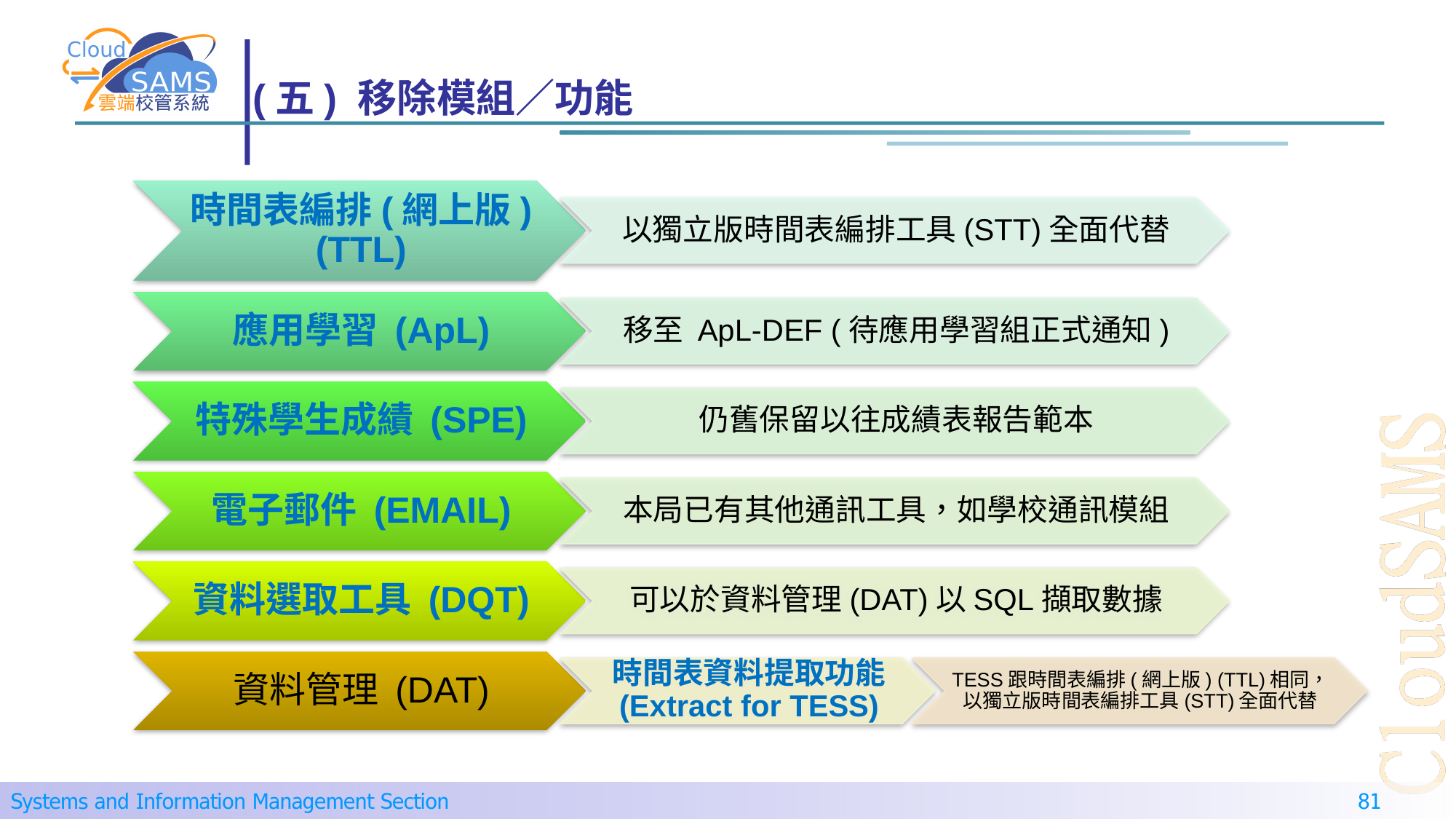

# (五) 移除模組／功能
時間表編排(網上版) (TTL)
以獨立版時間表編排工具(STT)全面代替
應用學習 (ApL)
移至 ApL-DEF (待應用學習組正式通知)
特殊學生成績 (SPE)
仍舊保留以往成績表報告範本
電子郵件 (EMAIL)
本局已有其他通訊工具，如學校通訊模組
資料選取工具 (DQT)
可以於資料管理(DAT)以SQL擷取數據
資料管理 (DAT)
時間表資料提取功能 (Extract for TESS)
TESS跟時間表編排(網上版) (TTL)相同，以獨立版時間表編排工具(STT)全面代替